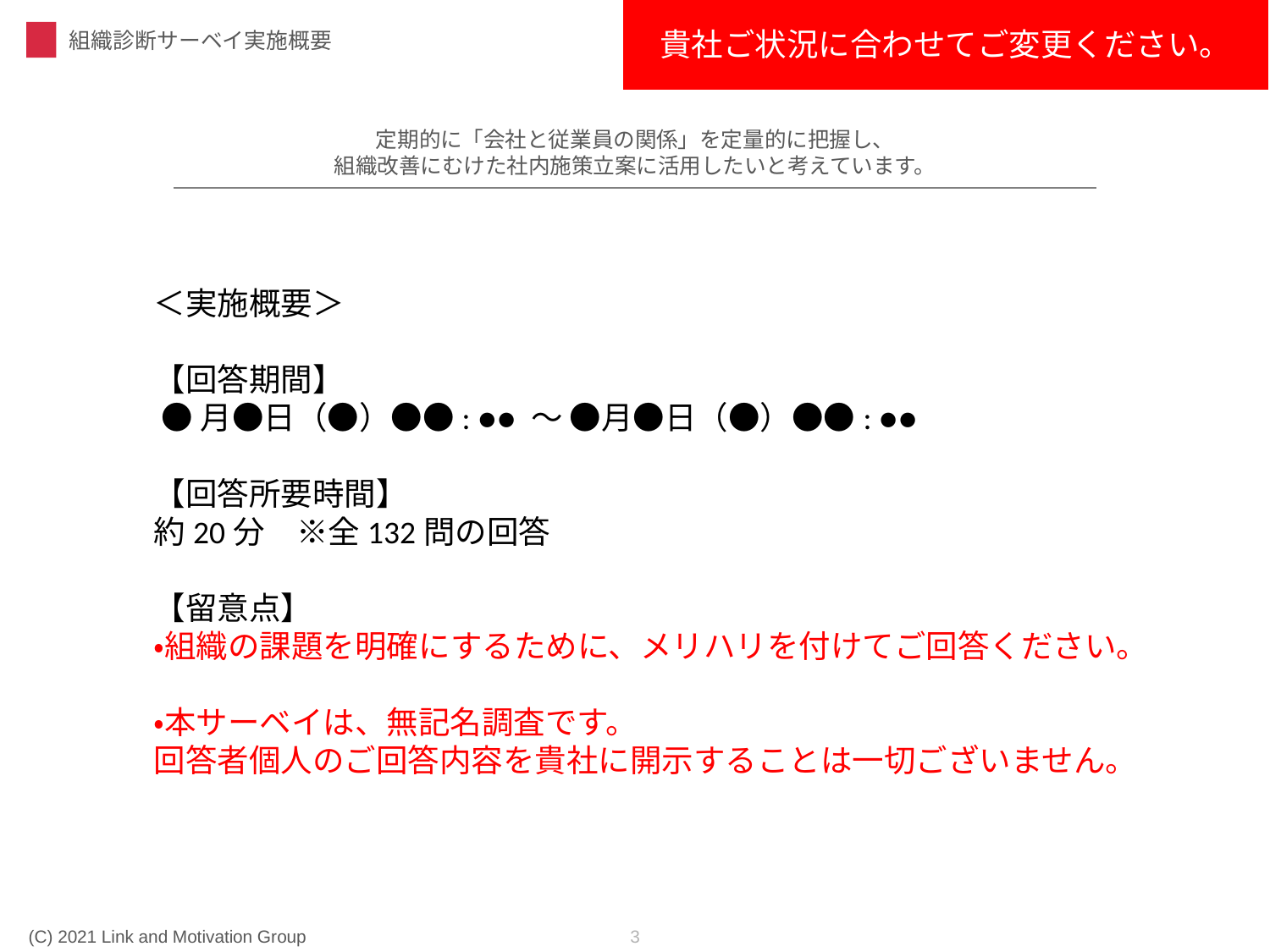

貴社ご状況に合わせてご変更ください。
組織診断サーベイ実施概要
定期的に「会社と従業員の関係」を定量的に把握し、
組織改善にむけた社内施策立案に活用したいと考えています。
＜実施概要＞

【回答期間】
 ●月●日（●）●●: ●● ～ ●月●日（●）●●: ●●

【回答所要時間】
約20分　※全132問の回答

【留意点】
・組織の課題を明確にするために、メリハリを付けてご回答ください。

・本サーベイは、無記名調査です。
回答者個人のご回答内容を貴社に開示することは一切ございません。

3